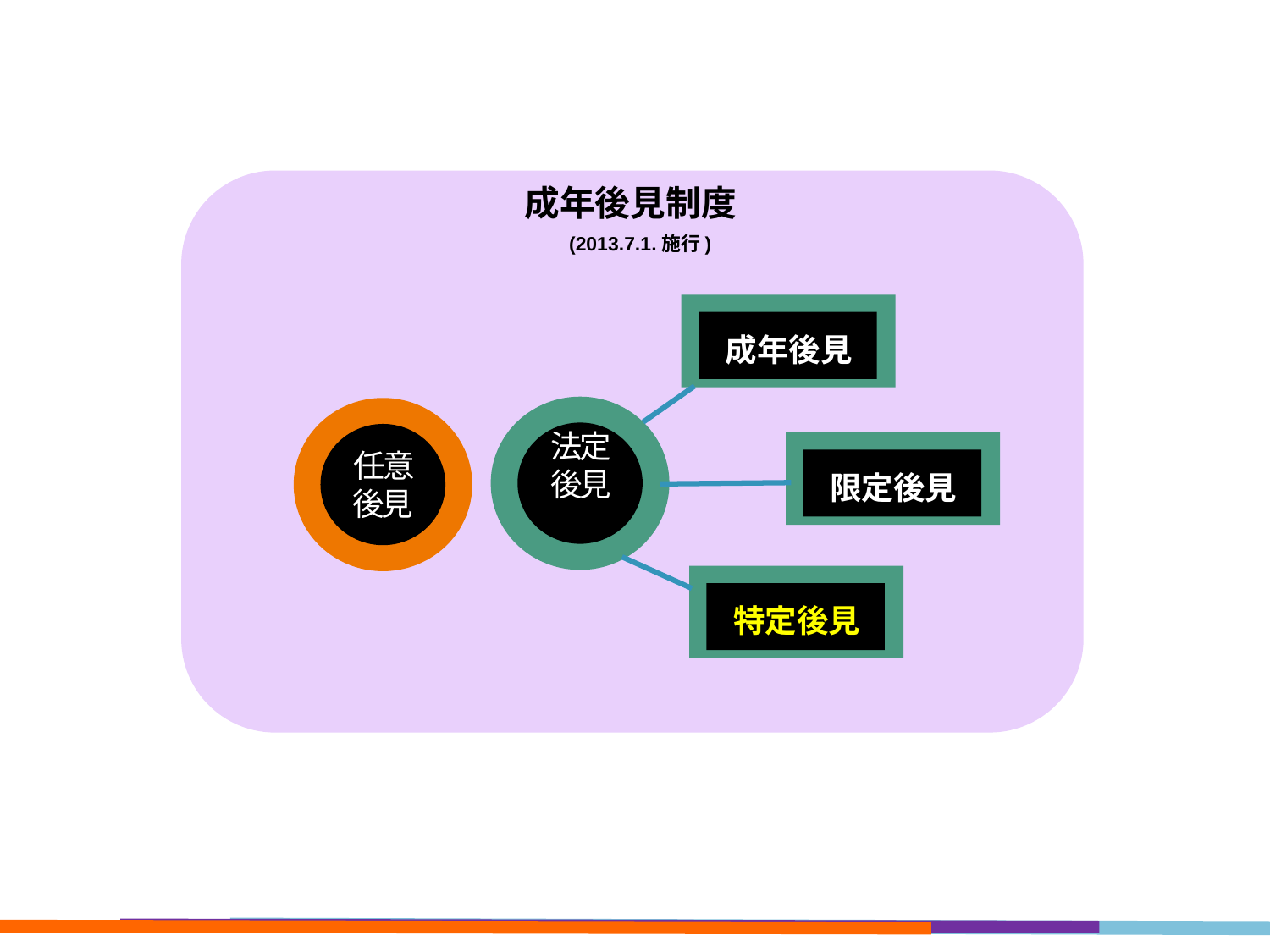

成年後見制度
(2013.7.1.施行)

成年後見

法定後見

任意後見

限定後見

特定後見